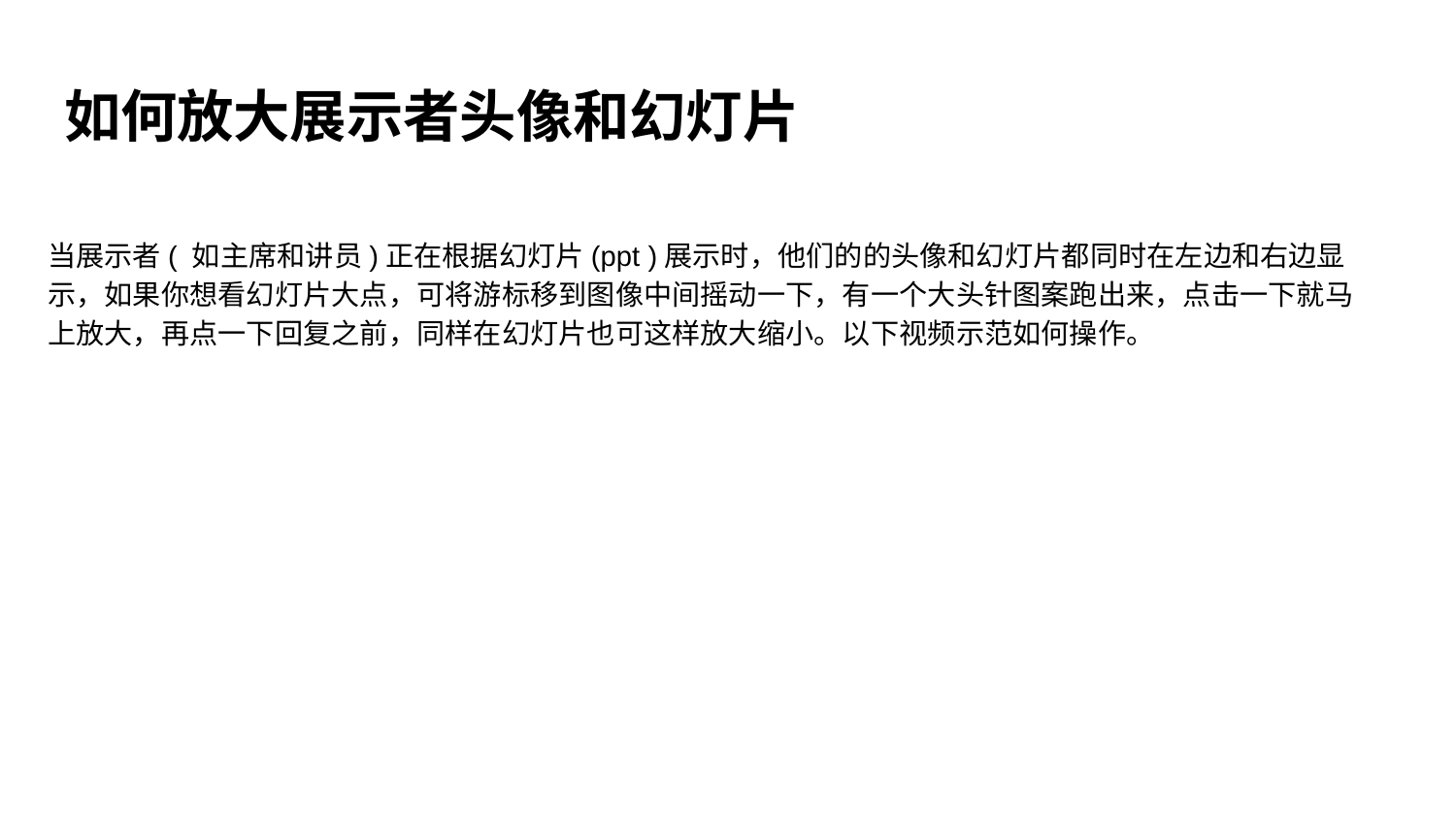

# 如何放大展示者头像和幻灯片
当展示者( 如主席和讲员)正在根据幻灯片(ppt )展示时，他们的的头像和幻灯片都同时在左边和右边显示，如果你想看幻灯片大点，可将游标移到图像中间摇动一下，有一个大头针图案跑出来，点击一下就马上放大，再点一下回复之前，同样在幻灯片也可这样放大缩小。以下视频示范如何操作。